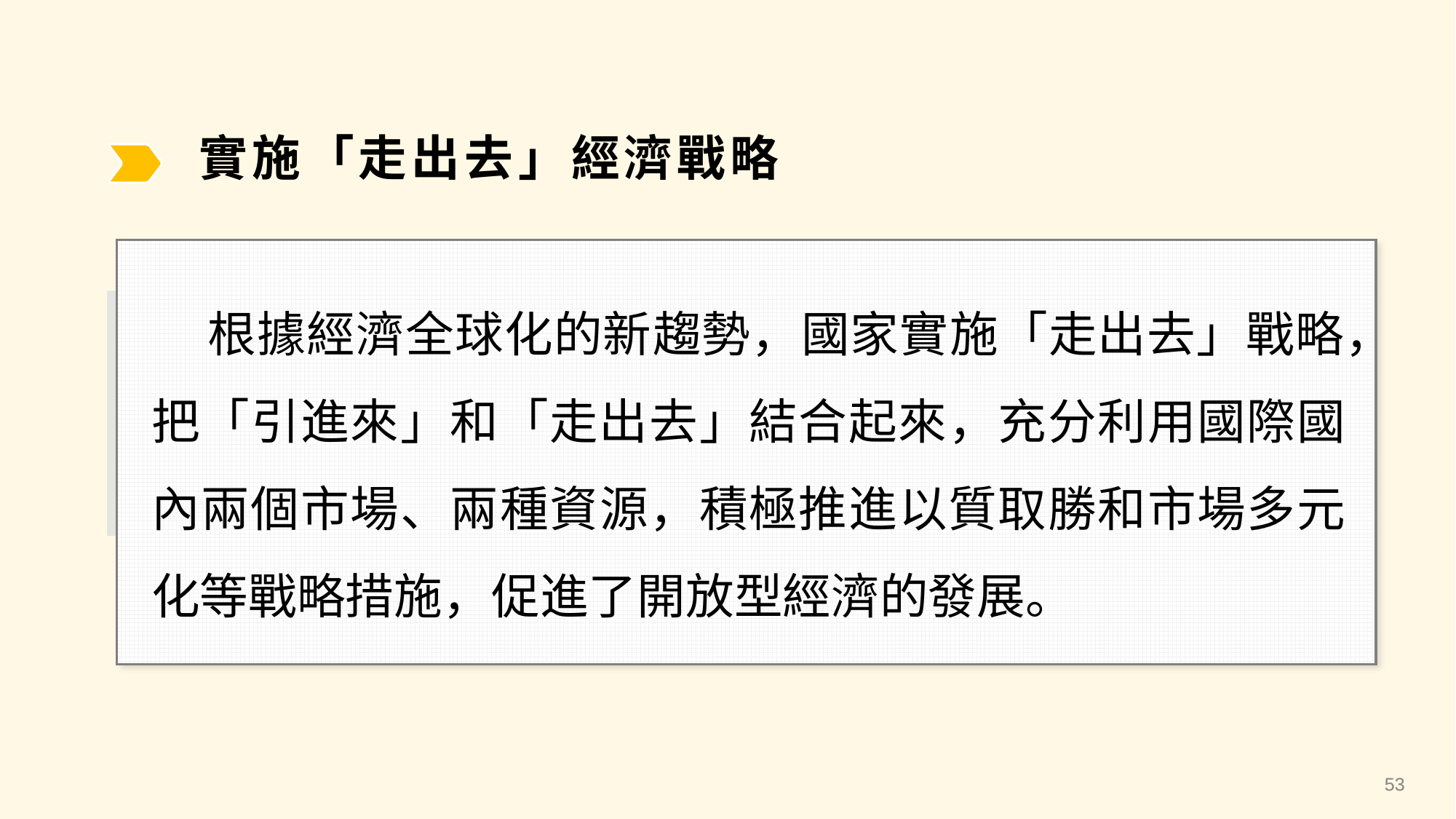

實施「走出去」經濟戰略

    根據經濟全球化的新趨勢，國家實施「走出去」戰略，把「引進來」和「走出去」結合起來，充分利用國際國內兩個市場、兩種資源，積極推進以質取勝和市場多元化等戰略措施，促進了開放型經濟的發展。